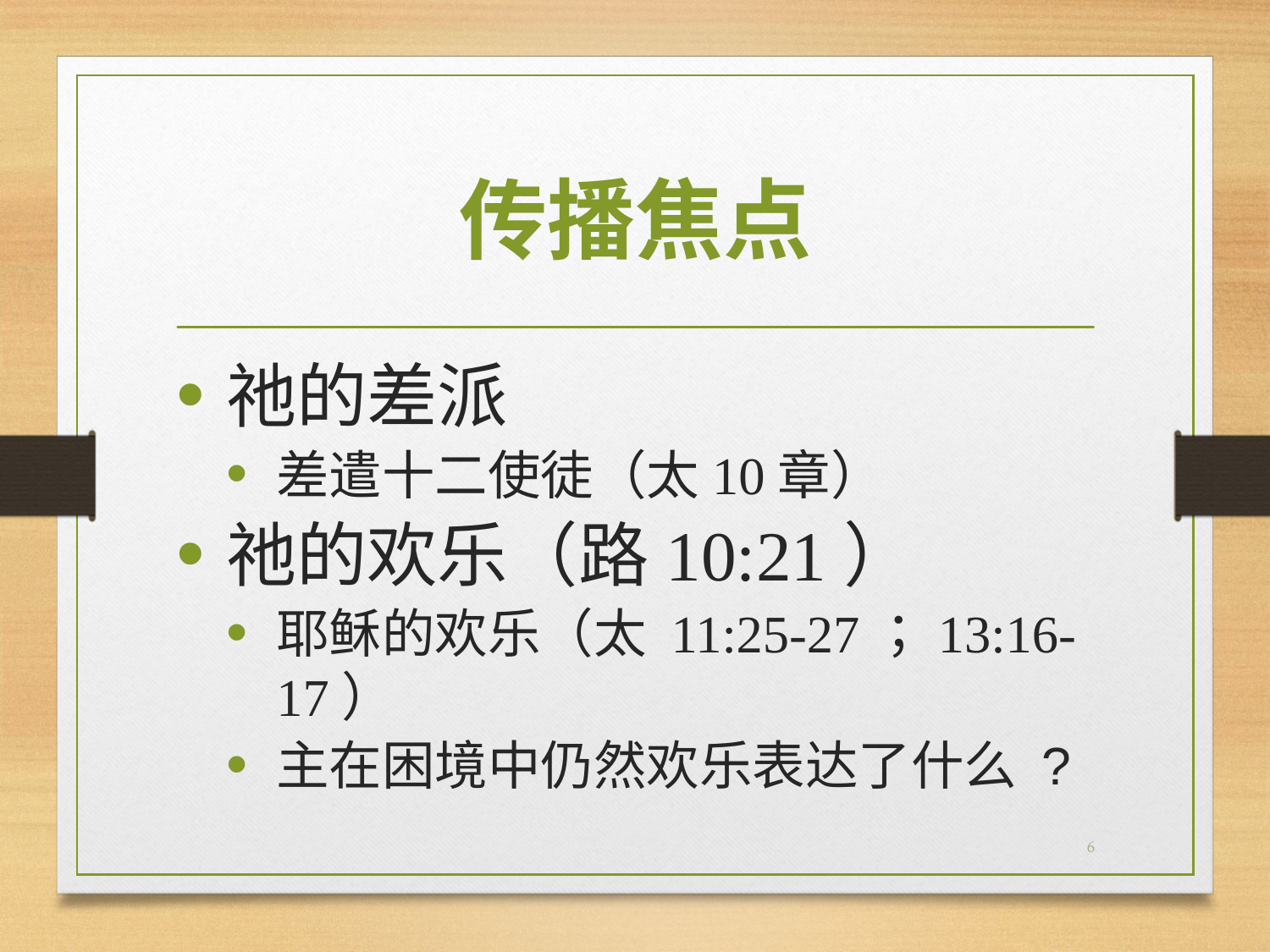

# 传播焦点
祂的差派
差遣十二使徒（太10章）
祂的欢乐（路10:21）
耶稣的欢乐（太 11:25-27；13:16-17）
主在困境中仍然欢乐表达了什么 ?

6